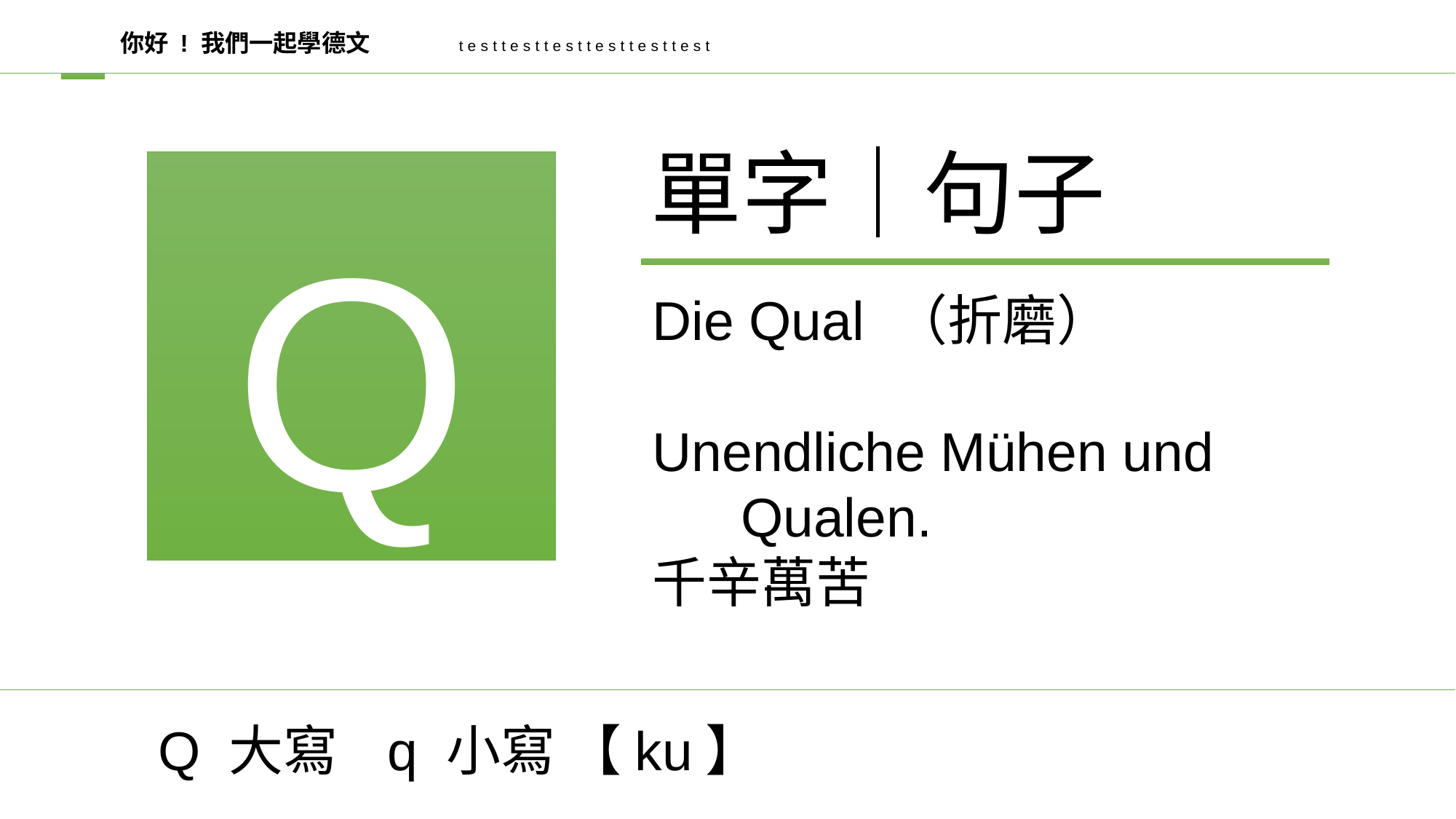

你好 ! 我們一起學德文
testtesttesttesttesttest

單字│句子

Q

Die Qual （折磨）

Unendliche Mühen und Qualen.
千辛萬苦

Q 大寫   q 小寫 【ku】